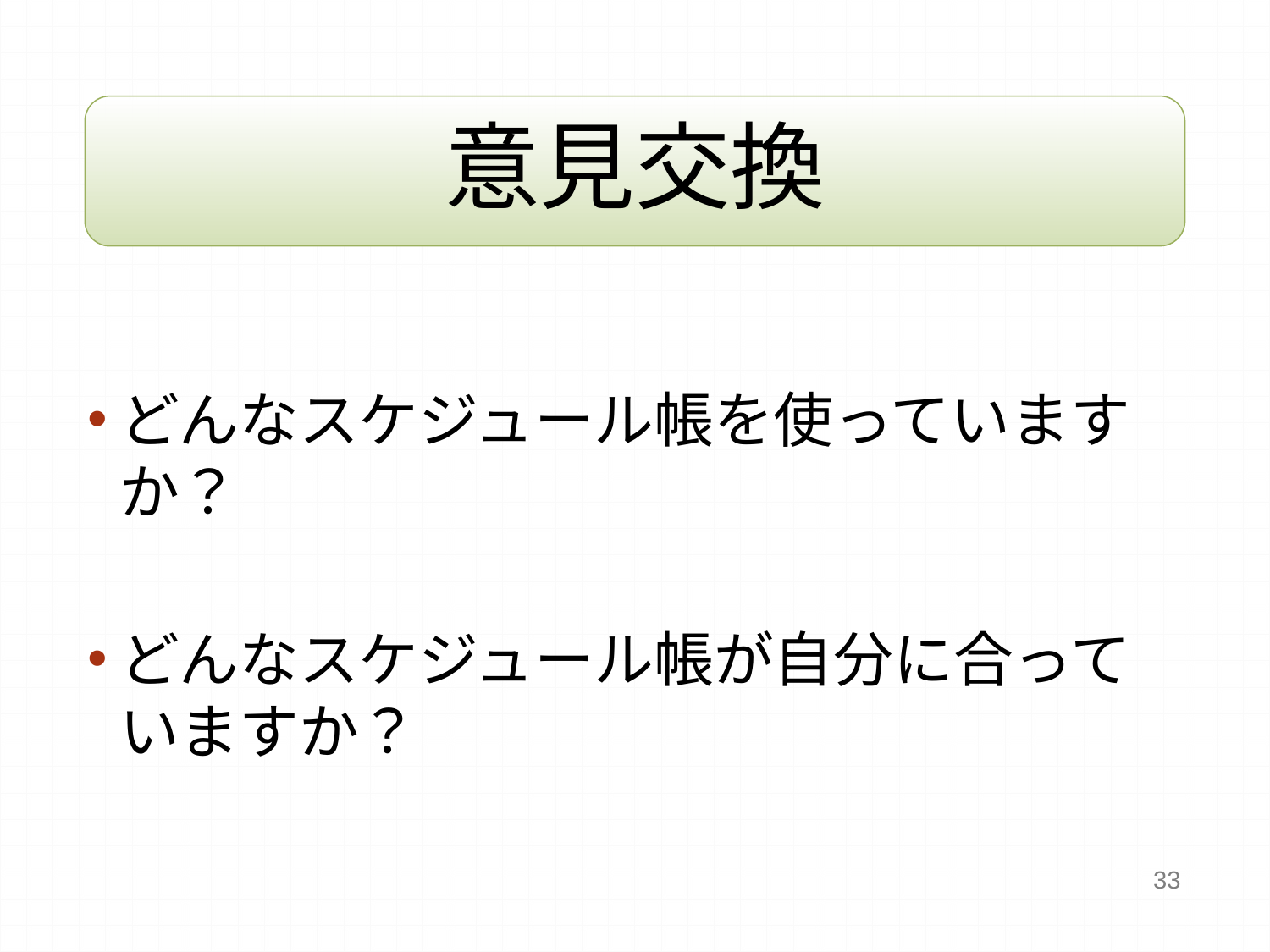

# 意見交換

どんなスケジュール帳を使っていますか？

どんなスケジュール帳が自分に合っていますか？
33